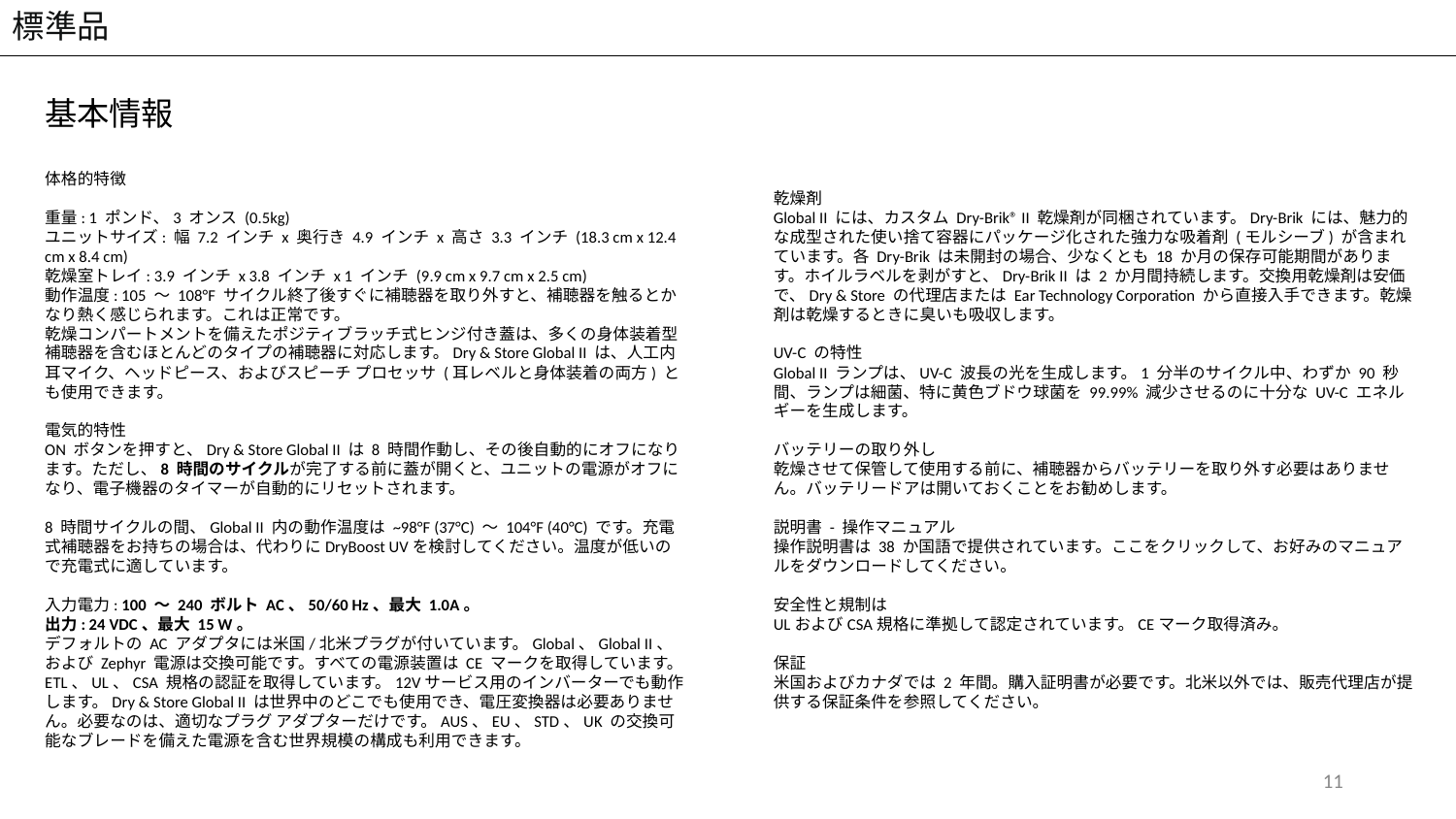

標準品
基本情報
体格的特徴

重量: 1 ポンド、3 オンス (0.5kg)
ユニットサイズ: 幅 7.2 インチ x 奥行き 4.9 インチ x 高さ 3.3 インチ (18.3 cm x 12.4 cm x 8.4 cm)
乾燥室トレイ: 3.9 インチ x 3.8 インチ x 1 インチ (9.9 cm x 9.7 cm x 2.5 cm)
動作温度: 105 ～ 108°F サイクル終了後すぐに補聴器を取り外すと、補聴器を触るとかなり熱く感じられます。これは正常です。
乾燥コンパートメントを備えたポジティブラッチ式ヒンジ付き蓋は、多くの身体装着型補聴器を含むほとんどのタイプの補聴器に対応します。Dry & Store Global II は、人工内耳マイク、ヘッドピース、およびスピーチ プロセッサ (耳レベルと身体装着の両方) とも使用できます。

電気的特性
ON ボタンを押すと、Dry & Store Global II は 8 時間作動し、その後自動的にオフになります。ただし、8 時間のサイクルが完了する前に蓋が開くと、ユニットの電源がオフになり、電子機器のタイマーが自動的にリセットされます。

8 時間サイクルの間、Global II 内の動作温度は ~98°F (37°C) ～ 104°F (40°C) です。充電式補聴器をお持ちの場合は、代わりにDryBoost UVを検討してください。温度が低いので充電式に適しています。

入力電力: 100 ～ 240 ボルト AC、50/60 Hz、最大 1.0A。
出力: 24 VDC、最大 15 W。
デフォルトの AC アダプタには米国/北米プラグが付いています。Global、Global II、および Zephyr 電源は交換可能です。すべての電源装置は CE マークを取得しています。ETL、UL、CSA 規格の認証を取得しています。12Vサービス用のインバーターでも動作します。Dry & Store Global II は世界中のどこでも使用でき、電圧変換器は必要ありません。必要なのは、適切なプラグ アダプターだけです。AUS、EU、STD、UK の交換可能なブレードを備えた電源を含む世界規模の構成も利用できます。

乾燥剤
Global II には、カスタム Dry-Brik® II 乾燥剤が同梱されています。Dry-Brik には、魅力的な成型された使い捨て容器にパッケージ化された強力な吸着剤 (モルシーブ) が含まれています。各 Dry-Brik は未開封の場合、少なくとも 18 か月の保存可能期間があります。ホイルラベルを剥がすと、Dry-Brik II は 2 か月間持続します。交換用乾燥剤は安価で、Dry & Store の代理店または Ear Technology Corporation から直接入手できます。乾燥剤は乾燥するときに臭いも吸収します。

UV-C の特性
Global II ランプは、UV-C 波長の光を生成します。1 分半のサイクル中、わずか 90 秒間、ランプは細菌、特に黄色ブドウ球菌を 99.99% 減少させるのに十分な UV-C エネルギーを生成します。

バッテリーの取り外し
乾燥させて保管して使用する前に、補聴器からバッテリーを取り外す必要はありません。バッテリードアは開いておくことをお勧めします。

説明書 - 操作マニュアル
操作説明書は 38 か国語で提供されています。ここをクリックして、お好みのマニュアルをダウンロードしてください。

安全性と規制は
ULおよびCSA規格に準拠して認定されています。CEマーク取得済み。

保証
米国およびカナダでは 2 年間。購入証明書が必要です。北米以外では、販売代理店が提供する保証条件を参照してください。
11